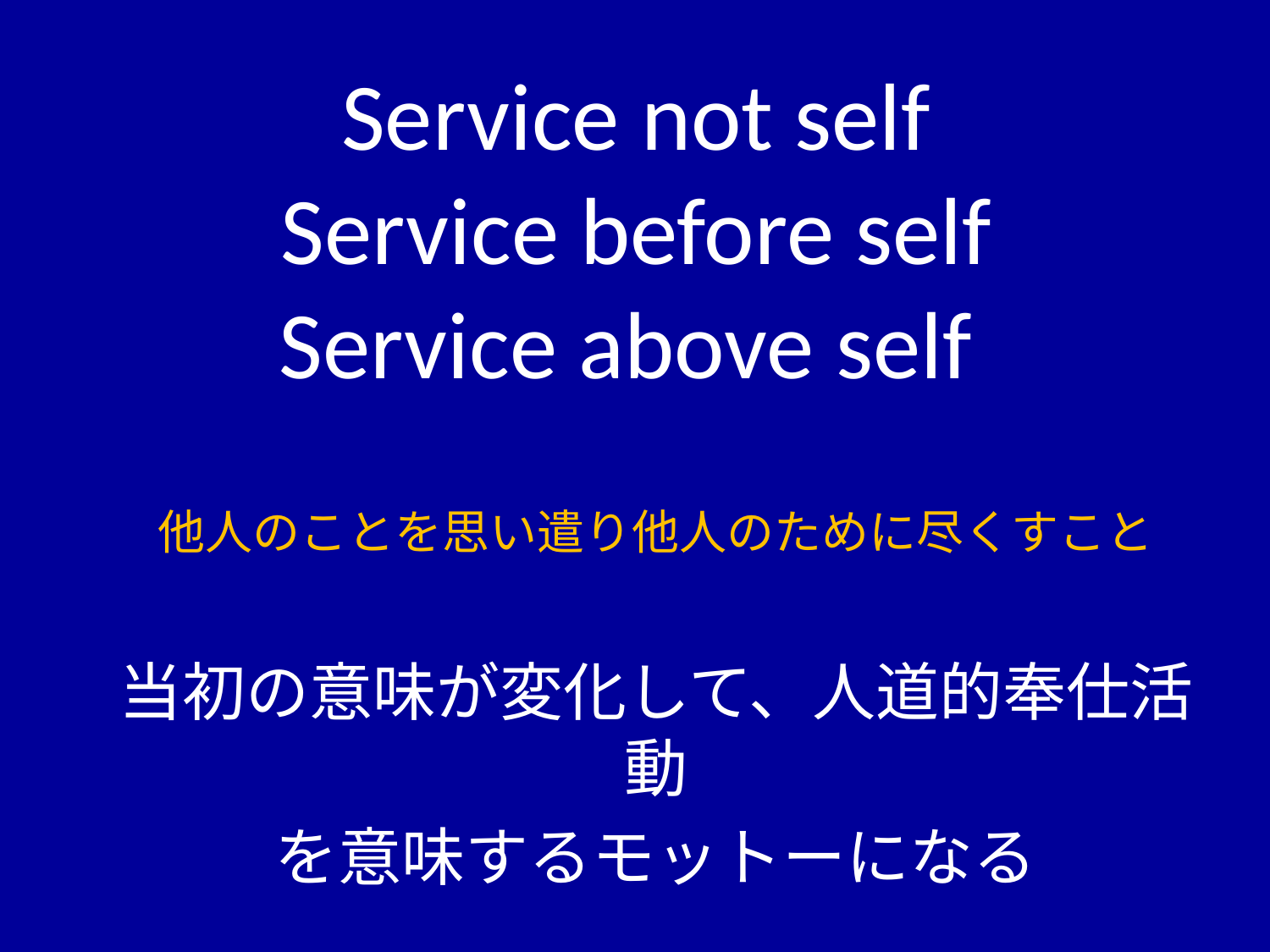

# Service not self Service before self Service above self
他人のことを思い遣り他人のために尽くすこと
当初の意味が変化して、人道的奉仕活動
を意味するモットーになる